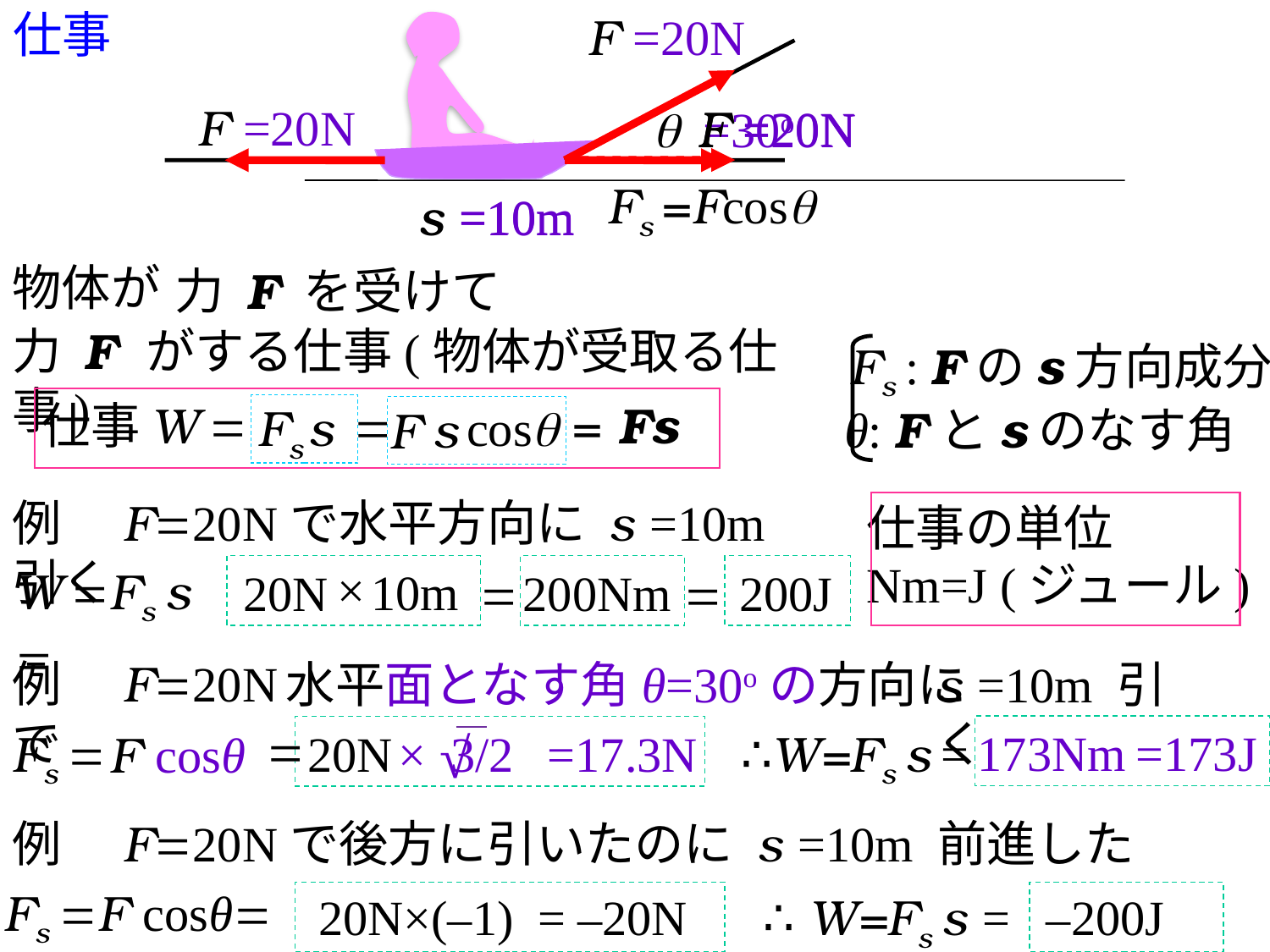

# 仕事
F =20N

F =20N
F =20N
F =20N
θ =30o

Fs =Fcosθ
s =10m

s =10m

物体が
力 F を受けて
力 F がする仕事(物体が受取る仕事)
Fs : Fのs方向成分

仕事W

= Fs
=
=
Fs
s
cosθ
s
θ: Fとsのなす角
F

例　F=20Nで水平方向に s =10m 引く

仕事の単位
Nm=J (ジュール)
×
W =Fs s =
10m

20N
200Nm

200J
=
=
例　F=20Nで
水平面となす角θ=30oの方向に
s =10m 引く
=
√
=
173Nm

=173J
Fs =

20N
×  3/2
=17.3N
∴W=Fs s
F cosθ
例　F=20Nで後方に引いたのに s =10m 前進した
Fs =F cosθ=
20N×(–1)
= –20N
 ∴ W=Fs s =
–200J